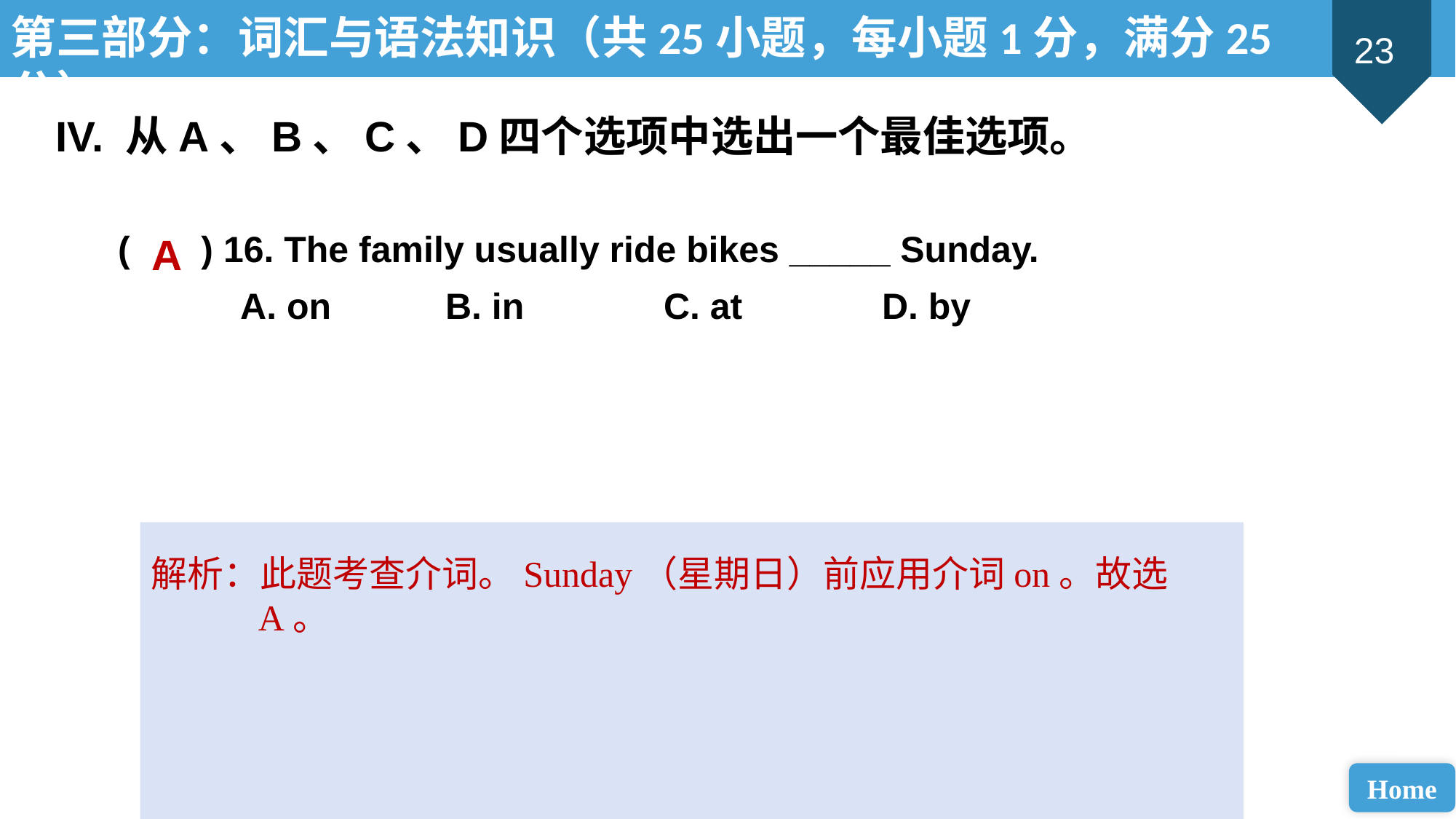

第三部分：词汇与语法知识（共25小题，每小题1分，满分25分）
IV. 从A、B、C、D四个选项中选出一个最佳选项。
(       ) 16. The family usually ride bikes _____ Sunday.
            A. on 	B. in 		C. at 		D. by
A

解析：此题考查介词。Sunday（星期日）前应用介词on。故选A。